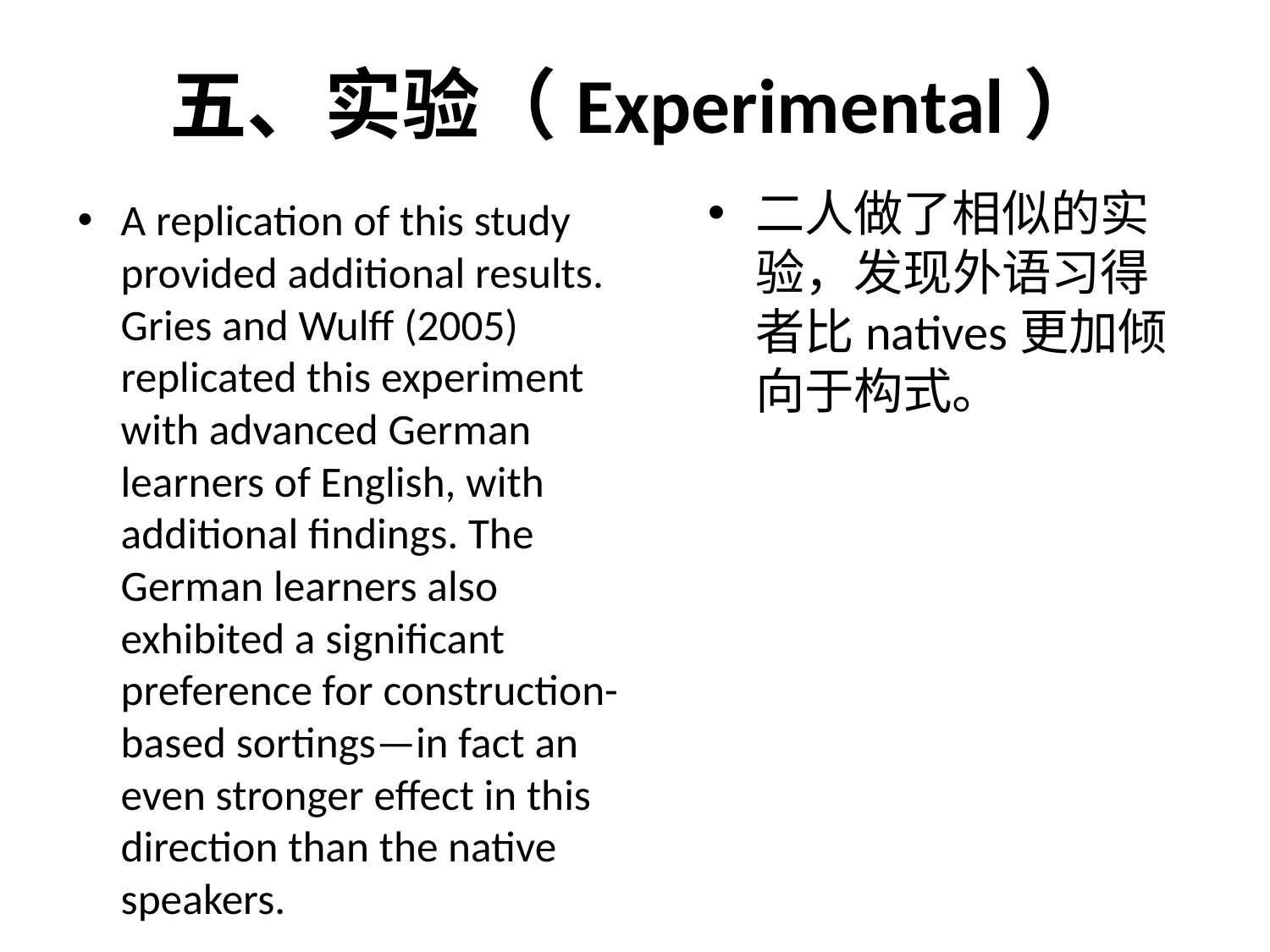

# 五、实验（Experimental）
二人做了相似的实验，发现外语习得者比natives更加倾向于构式。
A replication of this study provided additional results. Gries and Wulff (2005) replicated this experiment with advanced German learners of English, with additional findings. The German learners also exhibited a significant preference for construction-based sortings—in fact an even stronger effect in this direction than the native speakers.